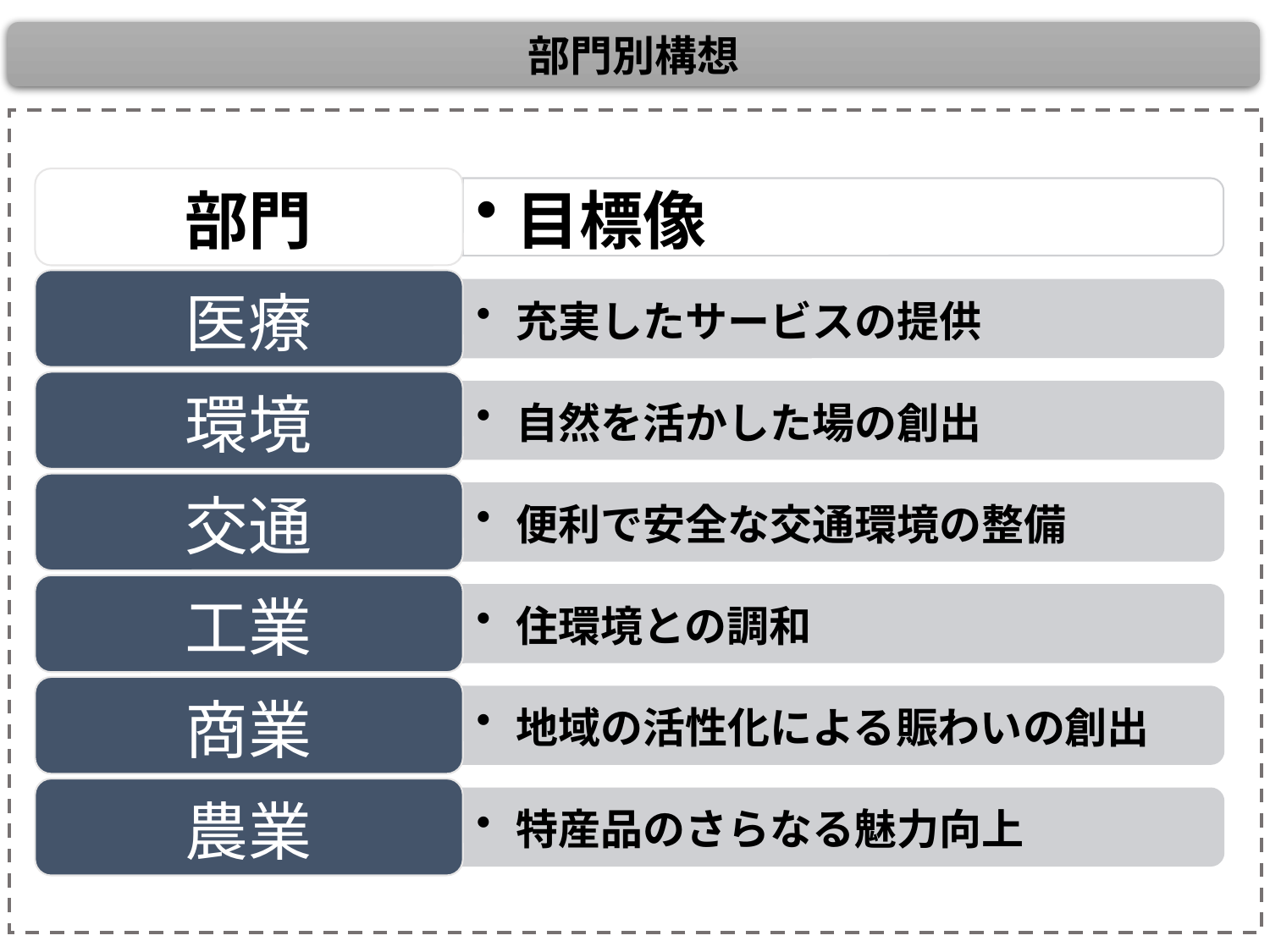

部門別構想

医療
環境
自然を活かした場の創出
交通
便利で安全な交通環境の整備
工業
商業
住環境との調和
農業
地域の活性化による賑わいの創出
特産品のさらなる魅力向上
充実したサービスの提供
目標像
部門